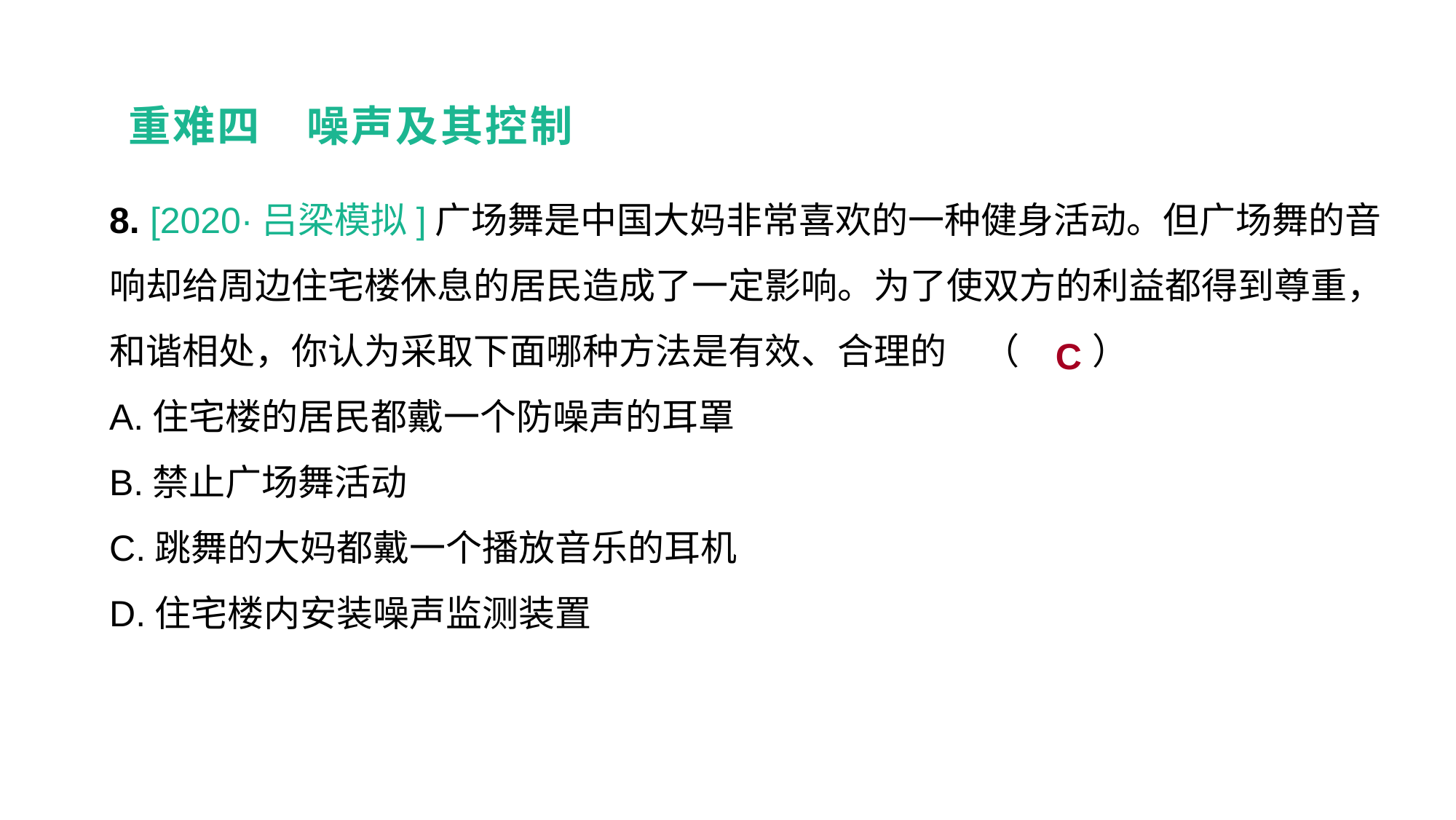

重难四　噪声及其控制
8. [2020·吕梁模拟]广场舞是中国大妈非常喜欢的一种健身活动。但广场舞的音响却给周边住宅楼休息的居民造成了一定影响。为了使双方的利益都得到尊重，和谐相处，你认为采取下面哪种方法是有效、合理的	（　　）
A.住宅楼的居民都戴一个防噪声的耳罩
B.禁止广场舞活动
C.跳舞的大妈都戴一个播放音乐的耳机
D.住宅楼内安装噪声监测装置
重难突破 能力提升
C